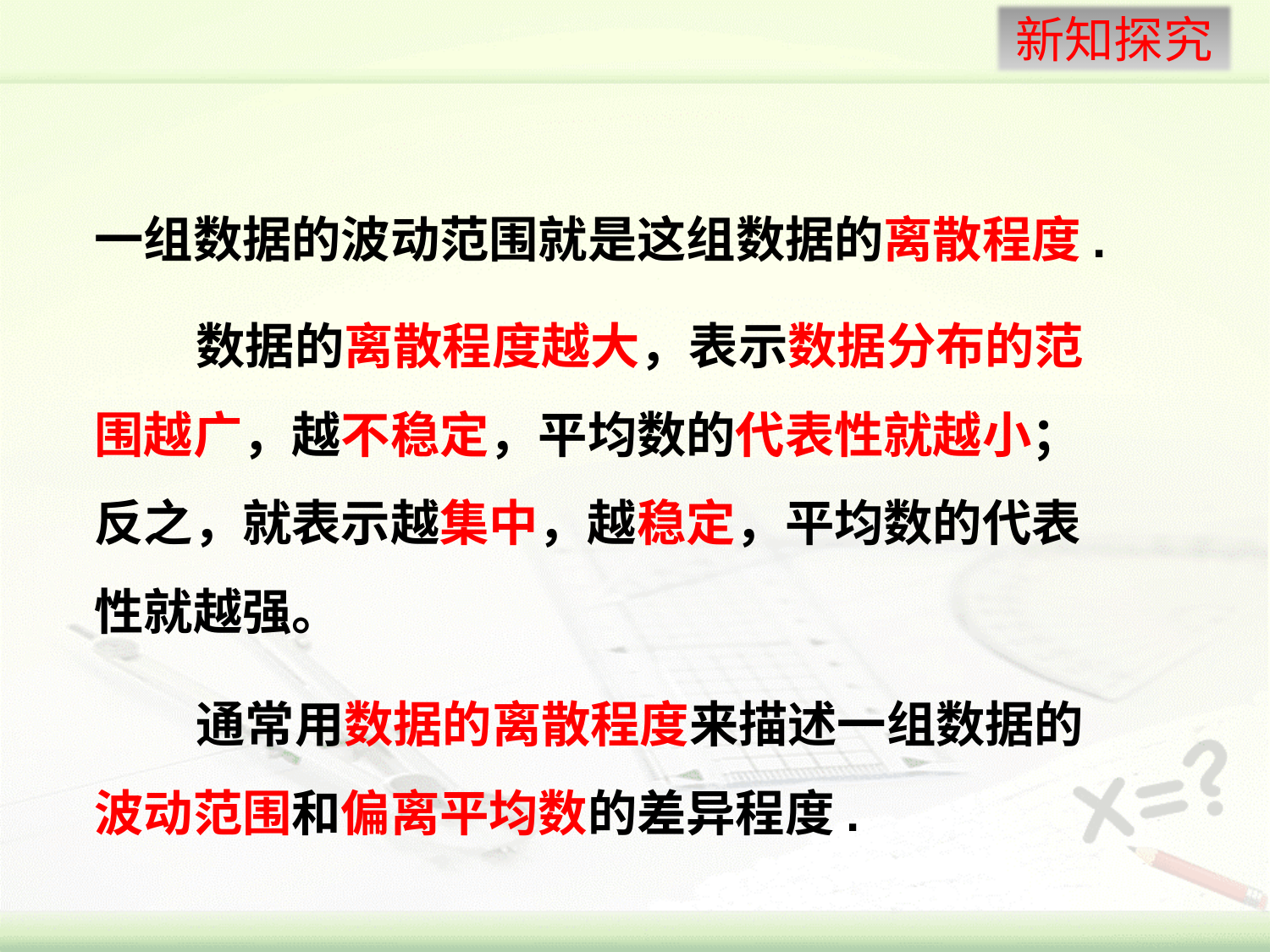

一组数据的波动范围就是这组数据的离散程度.
        数据的离散程度越大，表示数据分布的范围越广，越不稳定，平均数的代表性就越小；反之，就表示越集中，越稳定，平均数的代表性就越强。
        通常用数据的离散程度来描述一组数据的波动范围和偏离平均数的差异程度.